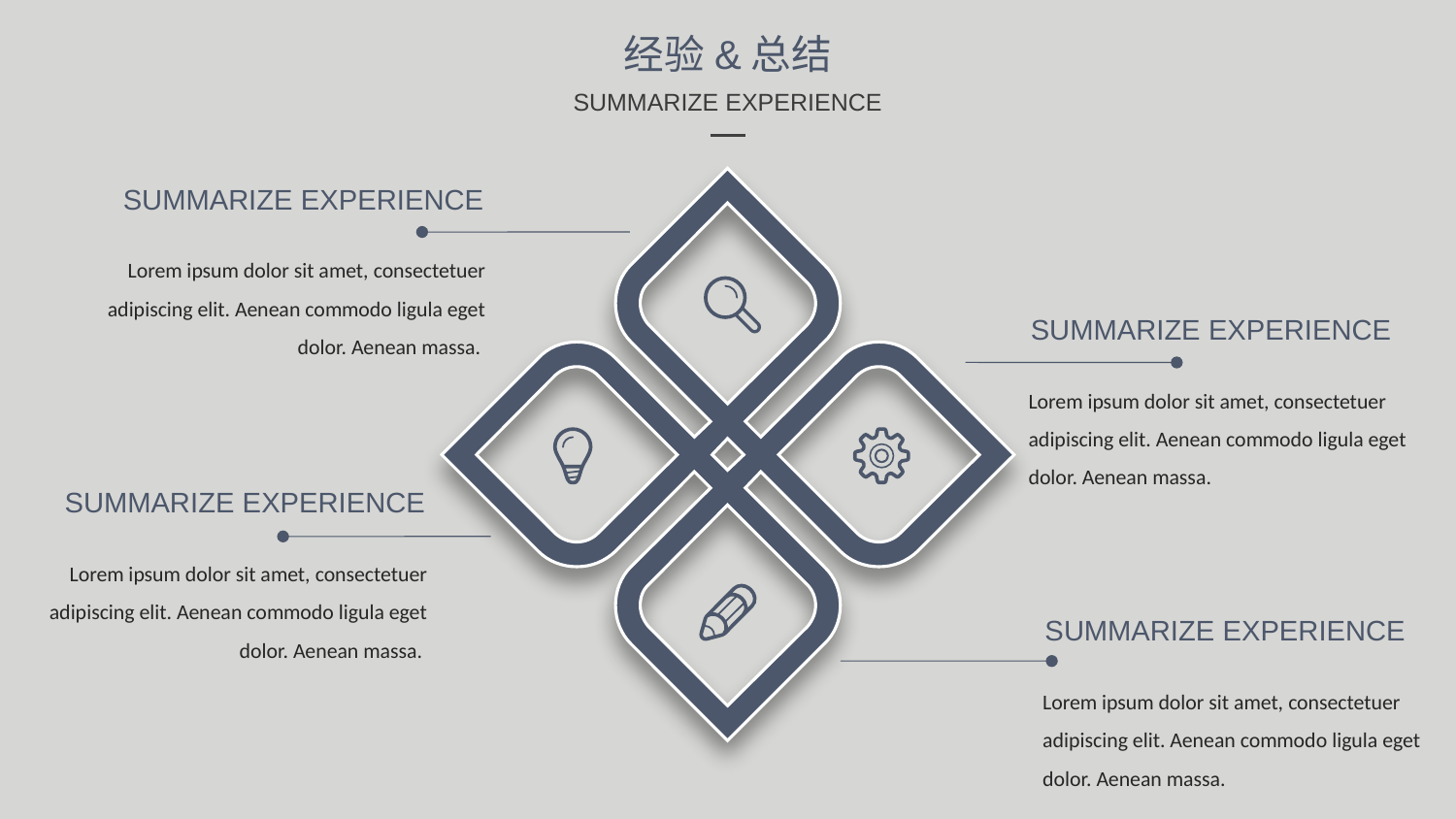

经验&总结
SUMMARIZE EXPERIENCE

SUMMARIZE EXPERIENCE

Lorem ipsum dolor sit amet, consectetuer adipiscing elit. Aenean commodo ligula eget dolor. Aenean massa.

SUMMARIZE EXPERIENCE

Lorem ipsum dolor sit amet, consectetuer adipiscing elit. Aenean commodo ligula eget dolor. Aenean massa.

SUMMARIZE EXPERIENCE

Lorem ipsum dolor sit amet, consectetuer adipiscing elit. Aenean commodo ligula eget dolor. Aenean massa.

SUMMARIZE EXPERIENCE

Lorem ipsum dolor sit amet, consectetuer adipiscing elit. Aenean commodo ligula eget dolor. Aenean massa.